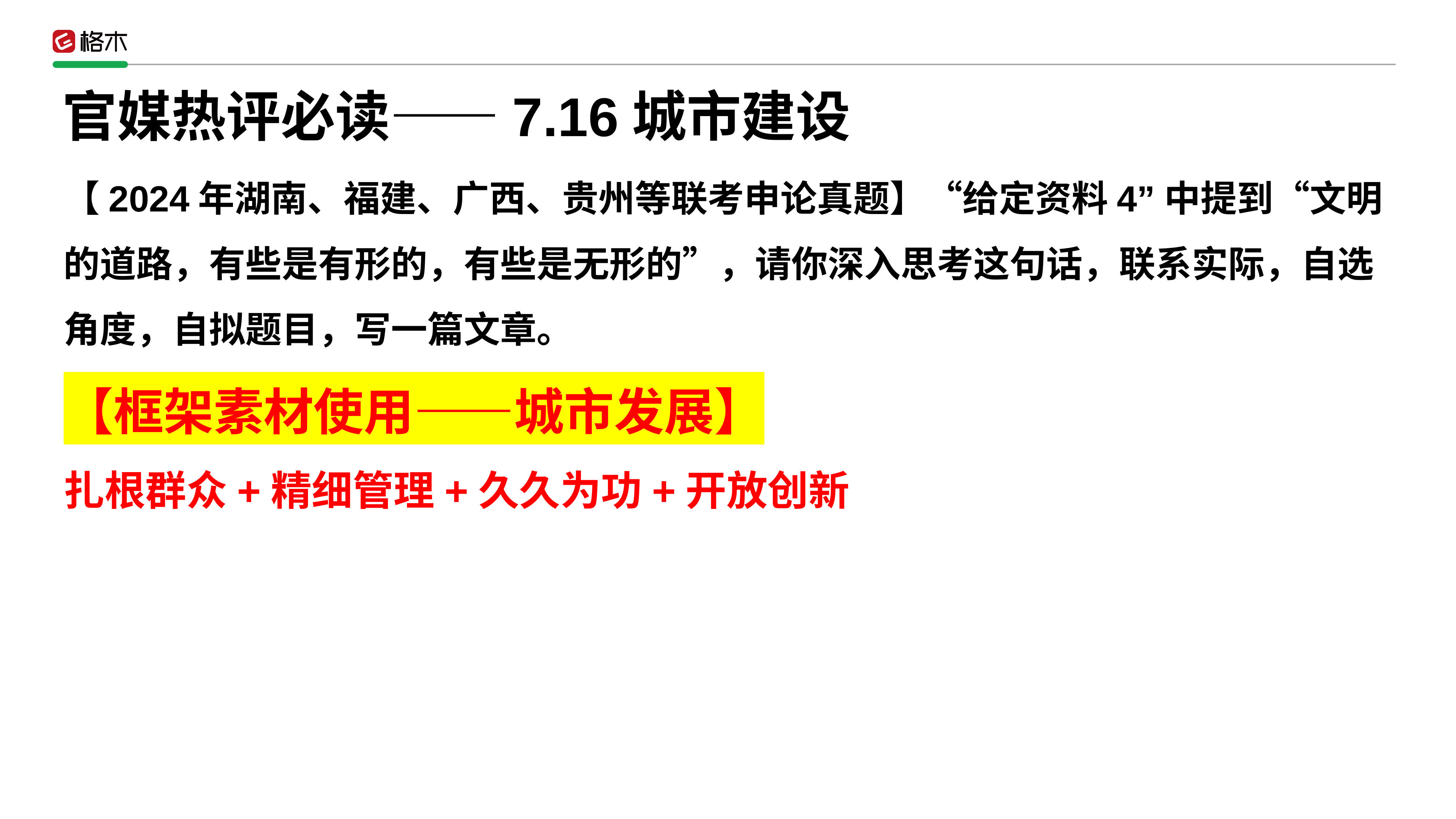

官媒热评必读——7.16城市建设
【2024年湖南、福建、广西、贵州等联考申论真题】“给定资料4”中提到“文明的道路，有些是有形的，有些是无形的”，请你深入思考这句话，联系实际，自选角度，自拟题目，写一篇文章。
【框架素材使用——城市发展】
扎根群众+精细管理+久久为功+开放创新